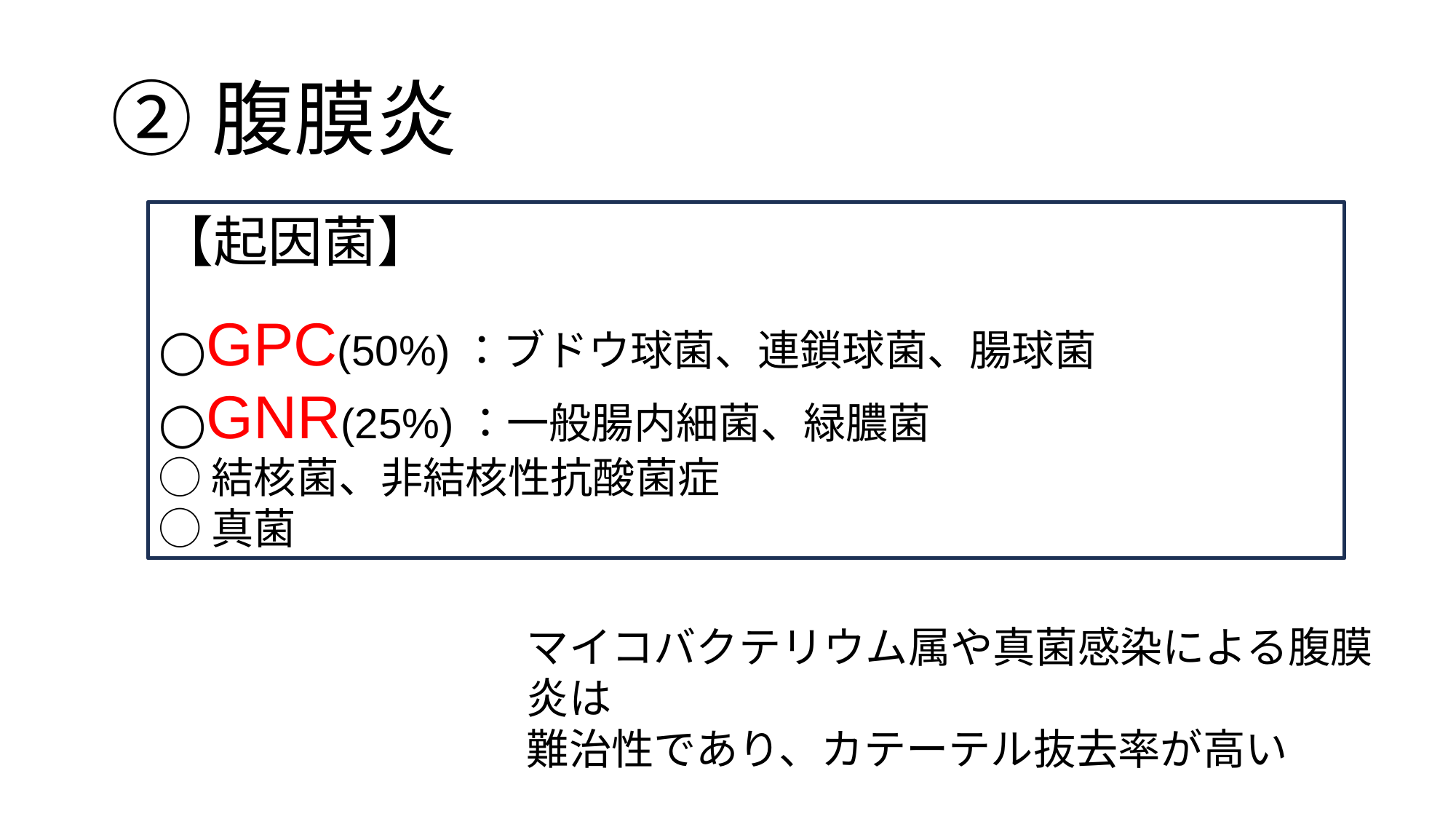

# ②腹膜炎
【起因菌】

◯GPC(50%)：ブドウ球菌、連鎖球菌、腸球菌
◯GNR(25%)：一般腸内細菌、緑膿菌
◯結核菌、非結核性抗酸菌症
◯真菌
マイコバクテリウム属や真菌感染による腹膜炎は
難治性であり、カテーテル抜去率が高い